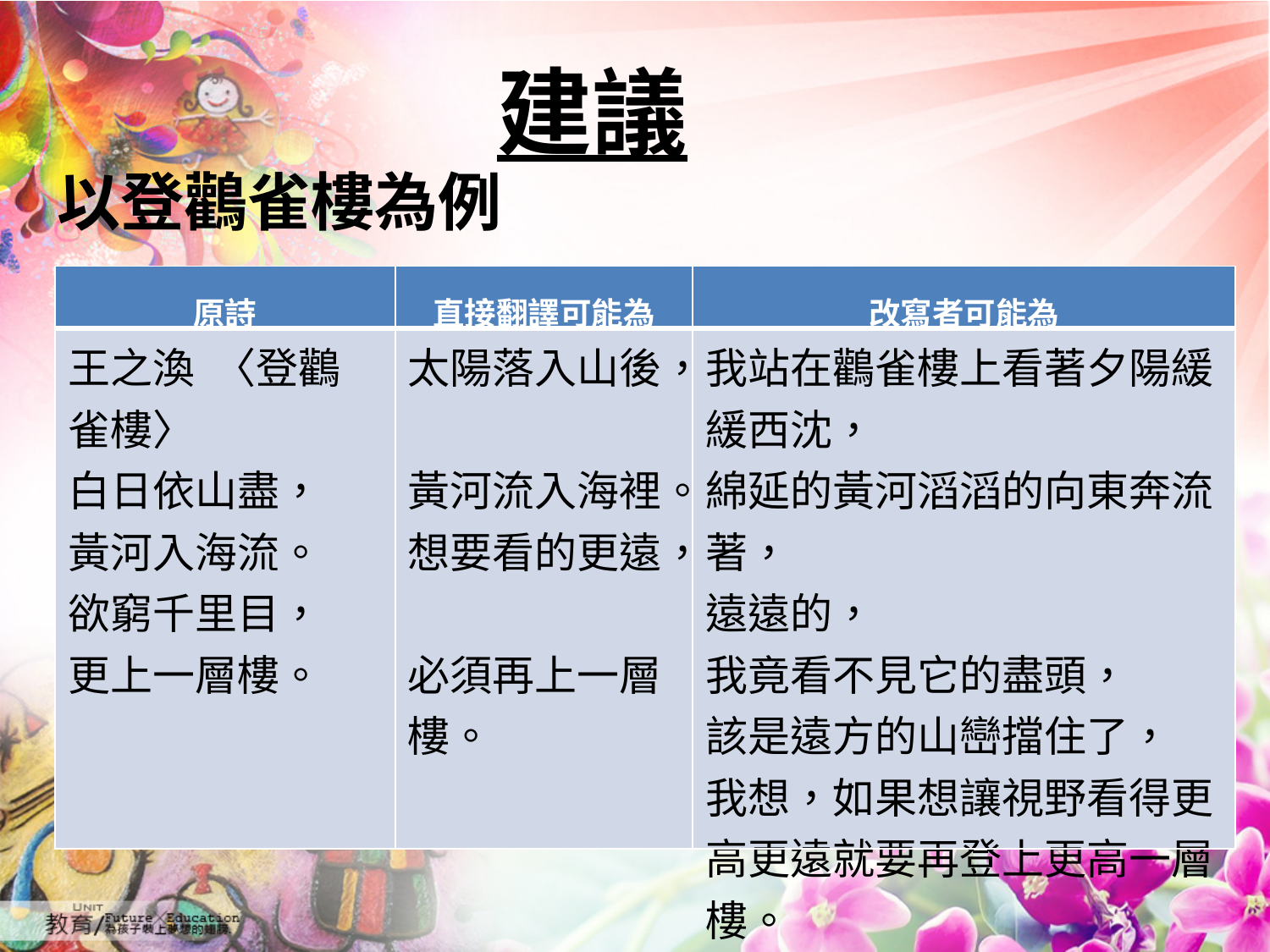

建議
以登鸛雀樓為例
| 原詩 | 直接翻譯可能為 | 改寫者可能為 |
| --- | --- | --- |
| 王之渙 〈登鸛雀樓〉 白日依山盡， 黃河入海流。 欲窮千里目， 更上一層樓。 | 太陽落入山後， 黃河流入海裡。 想要看的更遠， 必須再上一層樓。 | 我站在鸛雀樓上看著夕陽緩緩西沈， 綿延的黃河滔滔的向東奔流著， 遠遠的， 我竟看不見它的盡頭， 該是遠方的山巒擋住了， 我想，如果想讓視野看得更高更遠就要再登上更高一層樓。 |